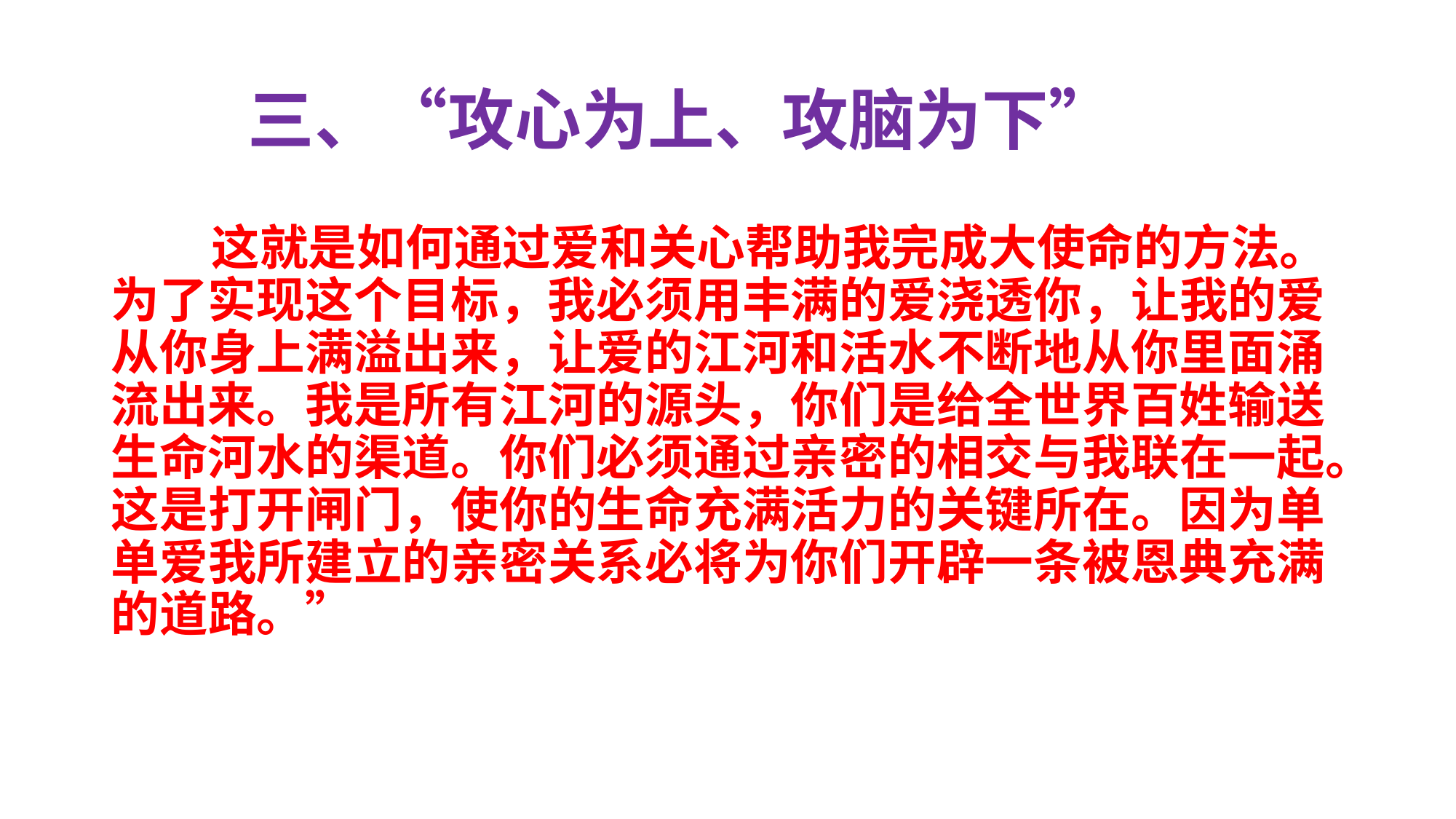

# 三、“攻心为上、攻脑为下”
        这就是如何通过爱和关心帮助我完成大使命的方法。为了实现这个目标，我必须用丰满的爱浇透你，让我的爱从你身上满溢出来，让爱的江河和活水不断地从你里面涌流出来。我是所有江河的源头，你们是给全世界百姓输送生命河水的渠道。你们必须通过亲密的相交与我联在一起。这是打开闸门，使你的生命充满活力的关键所在。因为单单爱我所建立的亲密关系必将为你们开辟一条被恩典充满的道路。”